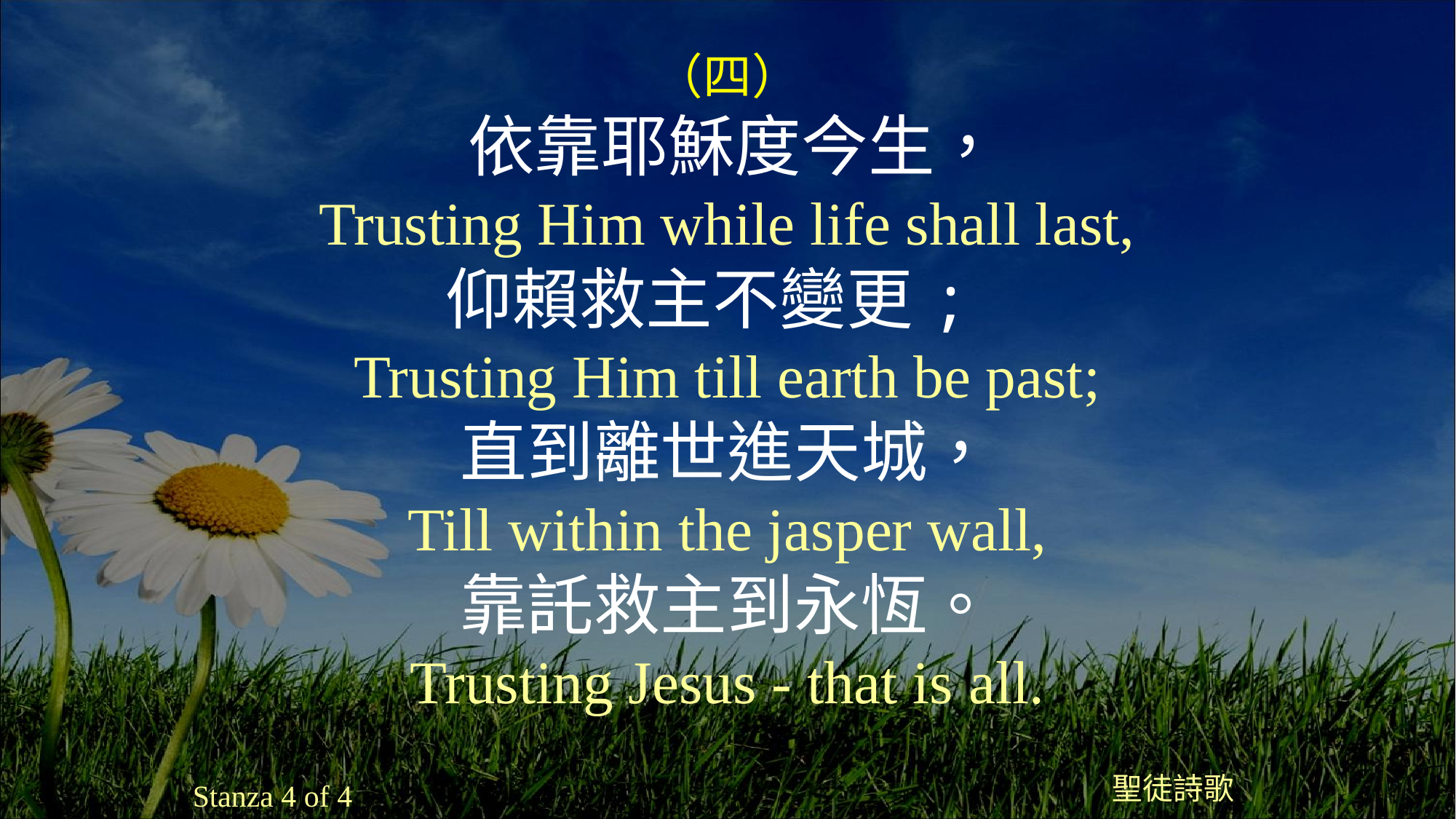

（四）
 依靠耶穌度今生，
Trusting Him while life shall last,
仰賴救主不變更;
Trusting Him till earth be past;
直到離世進天城，
Till within the jasper wall,
靠託救主到永恆。
Trusting Jesus - that is all.
聖徒詩歌
Stanza 4 of 4